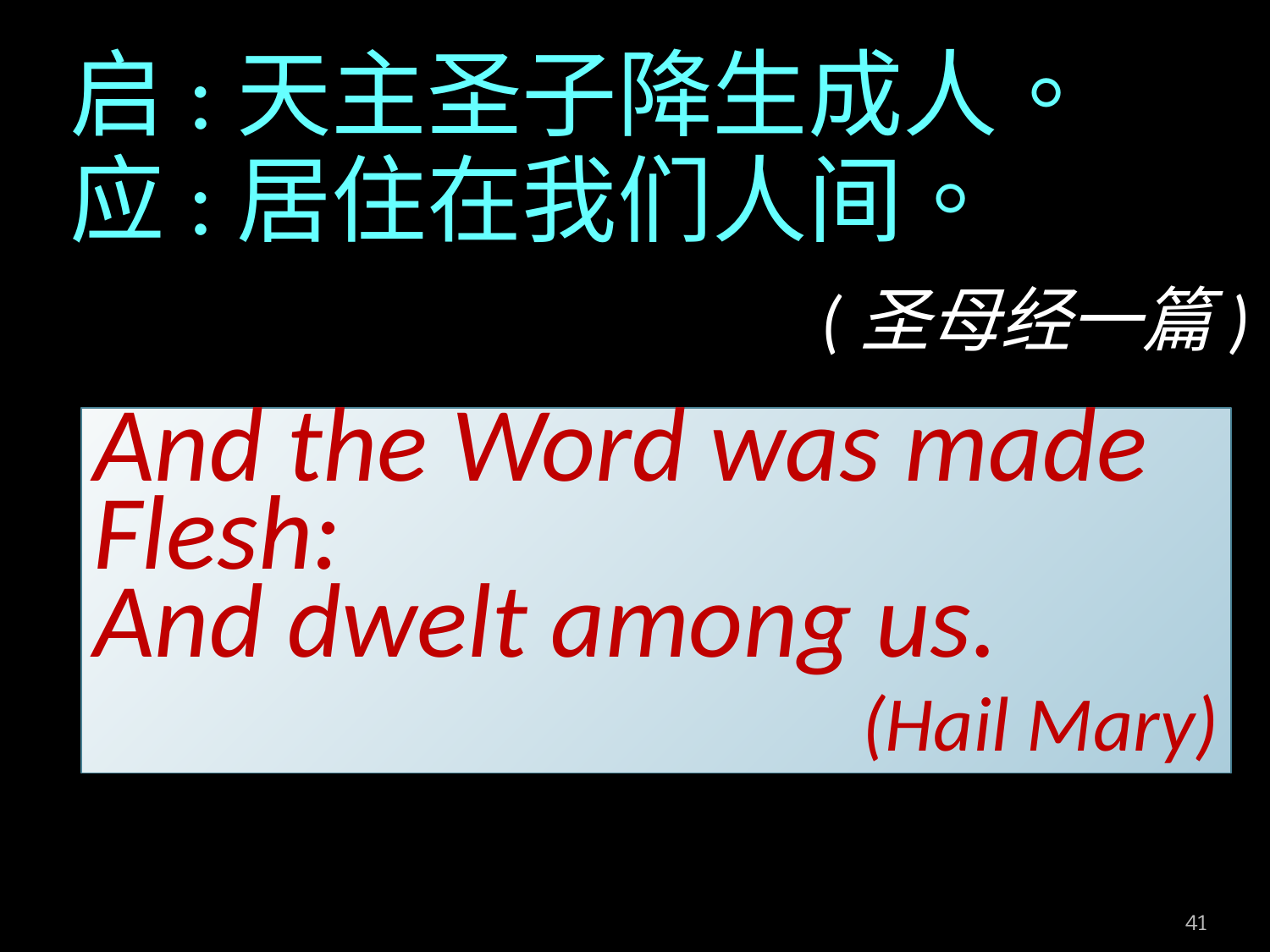

启:天主圣子降生成人。
应:居住在我们人间。
 (圣母经一篇)

And the Word was made Flesh:
And dwelt among us.
(Hail Mary)
41